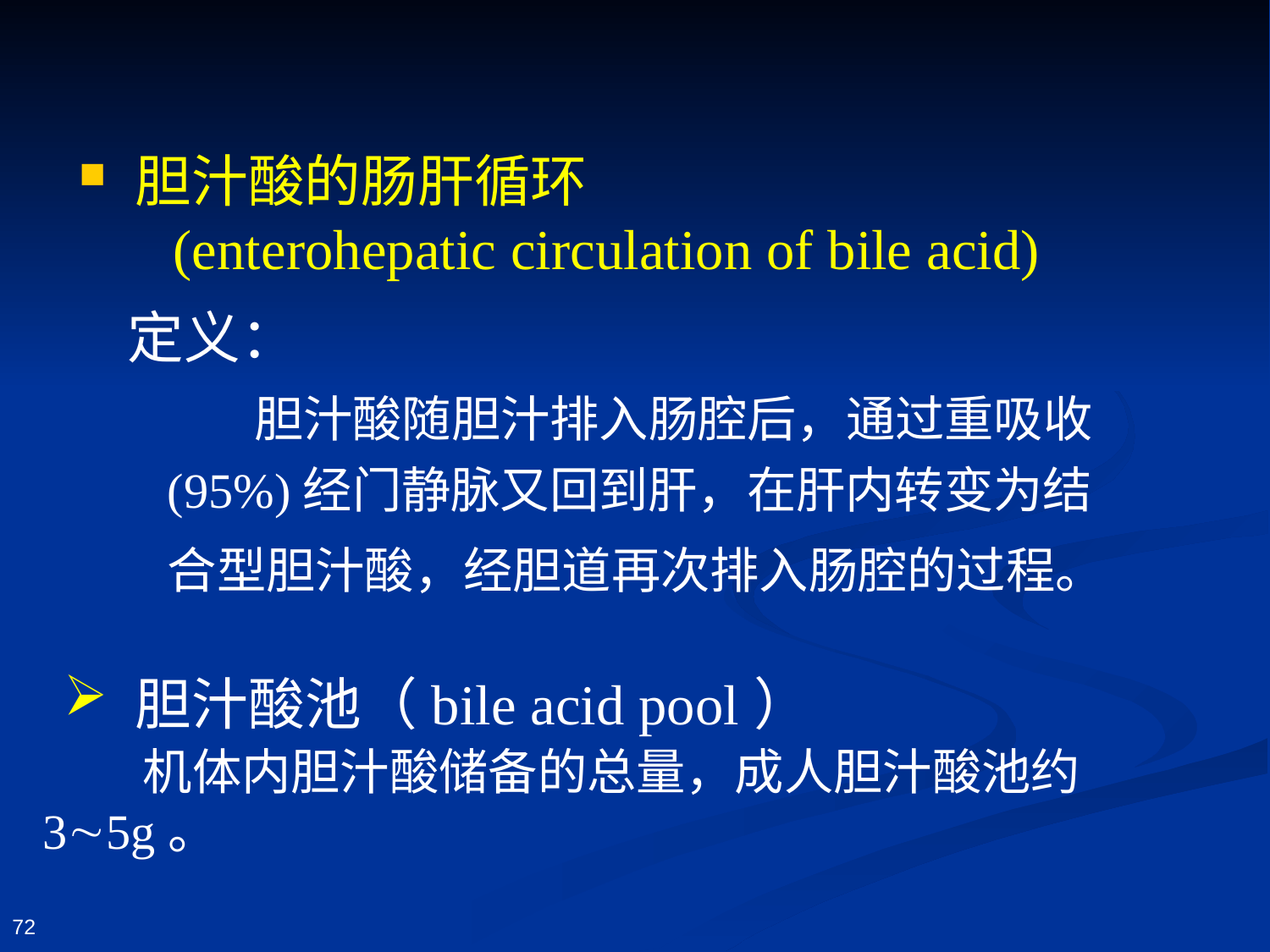

# 胆汁酸的肠肝循环 (enterohepatic circulation of bile acid)
定义：
胆汁酸随胆汁排入肠腔后，通过重吸收(95%)经门静脉又回到肝，在肝内转变为结合型胆汁酸，经胆道再次排入肠腔的过程。
 胆汁酸池（bile acid pool）
机体内胆汁酸储备的总量，成人胆汁酸池约3∼5g。
72